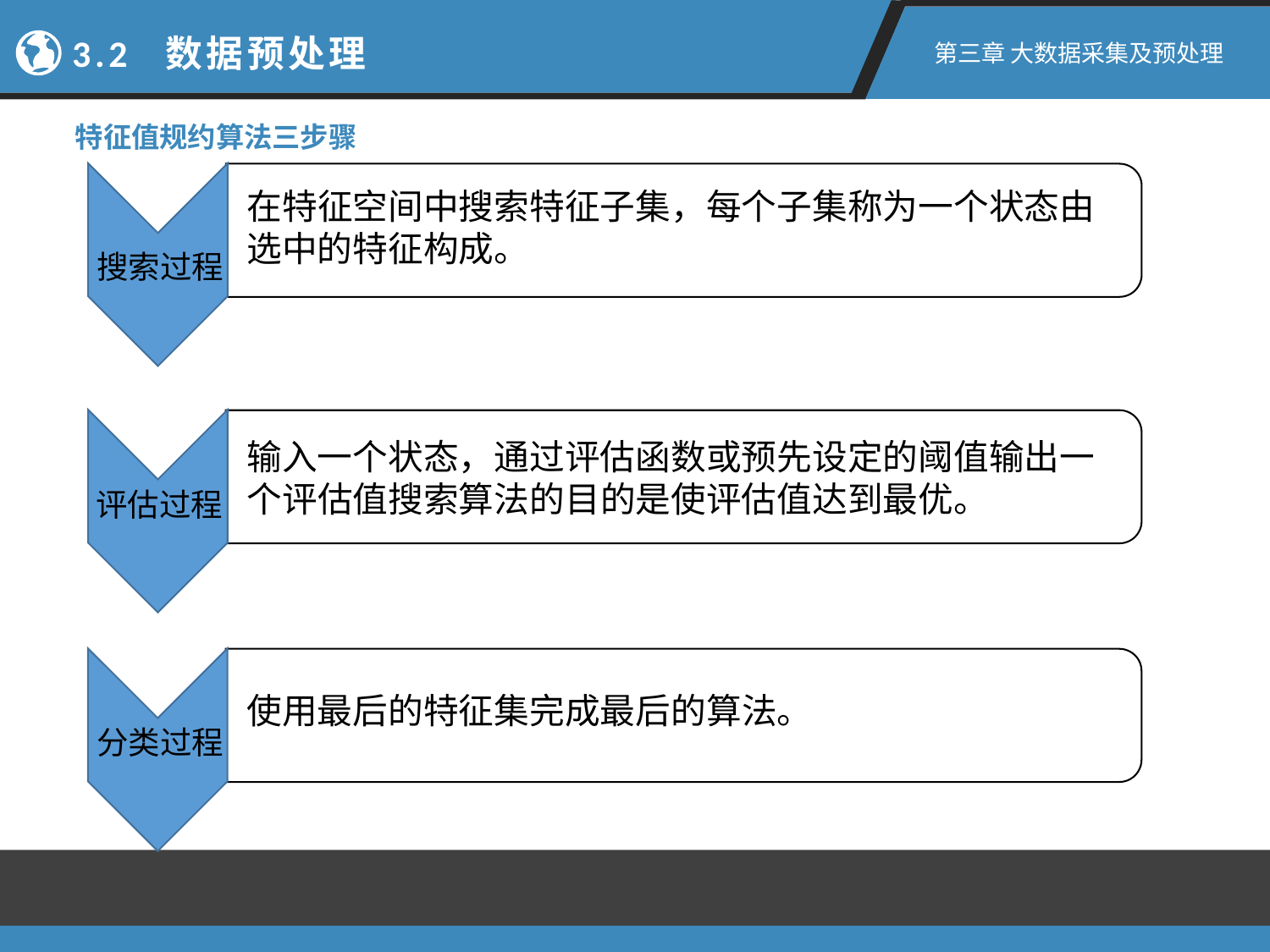

3.2  数据预处理

第三章 大数据采集及预处理
特征值规约算法三步骤

在特征空间中搜索特征子集，每个子集称为一个状态由选中的特征构成。

搜索过程

输入一个状态，通过评估函数或预先设定的阈值输出一个评估值搜索算法的目的是使评估值达到最优。

评估过程

使用最后的特征集完成最后的算法。
分类过程